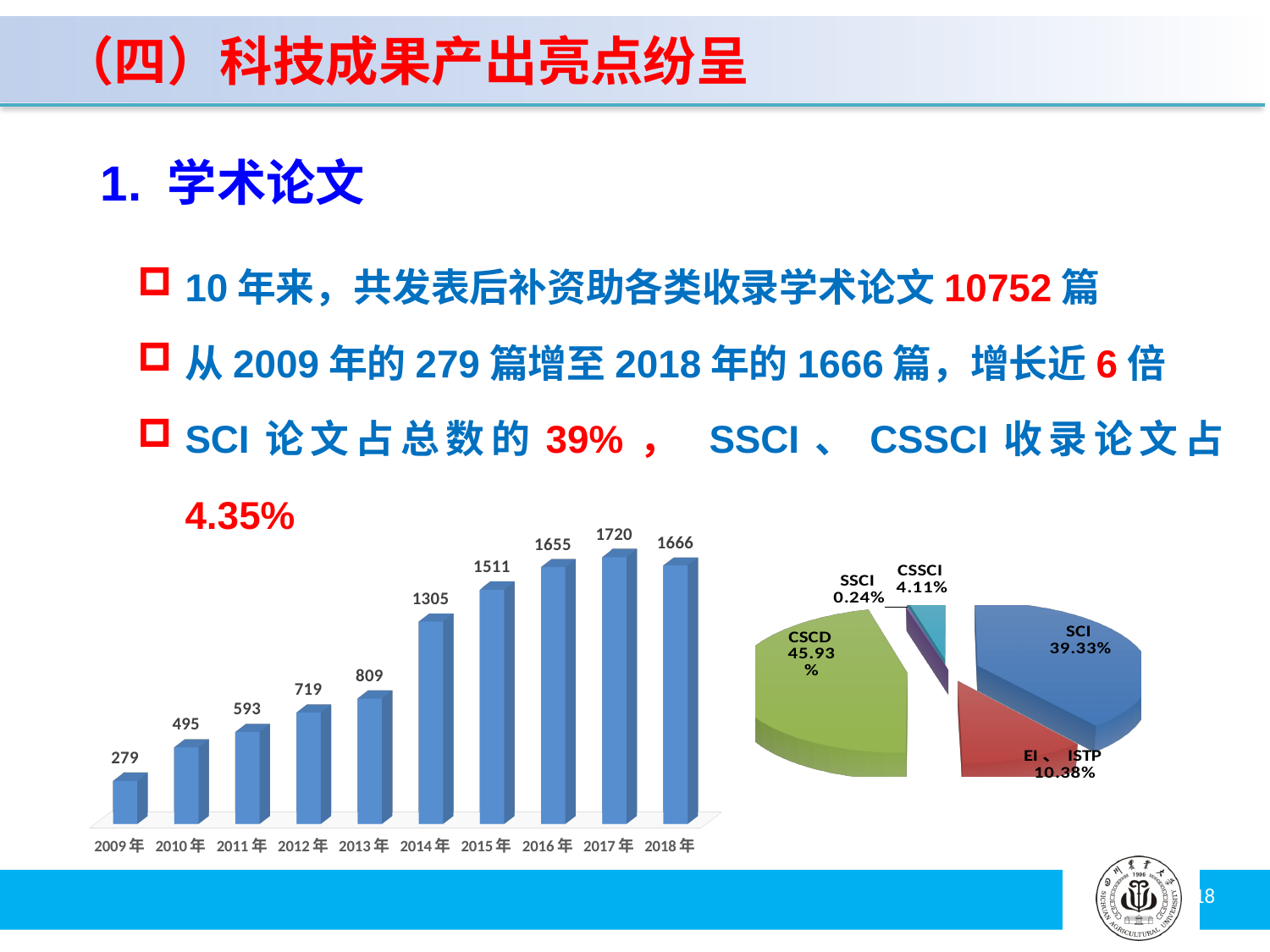

（四）科技成果产出亮点纷呈
1. 学术论文
10年来，共发表后补资助各类收录学术论文10752篇
从2009年的279篇增至2018年的1666篇，增长近6倍
SCI论文占总数的39%， SSCI、CSSCI收录论文占4.35%

[unsupported chart]

[unsupported chart]